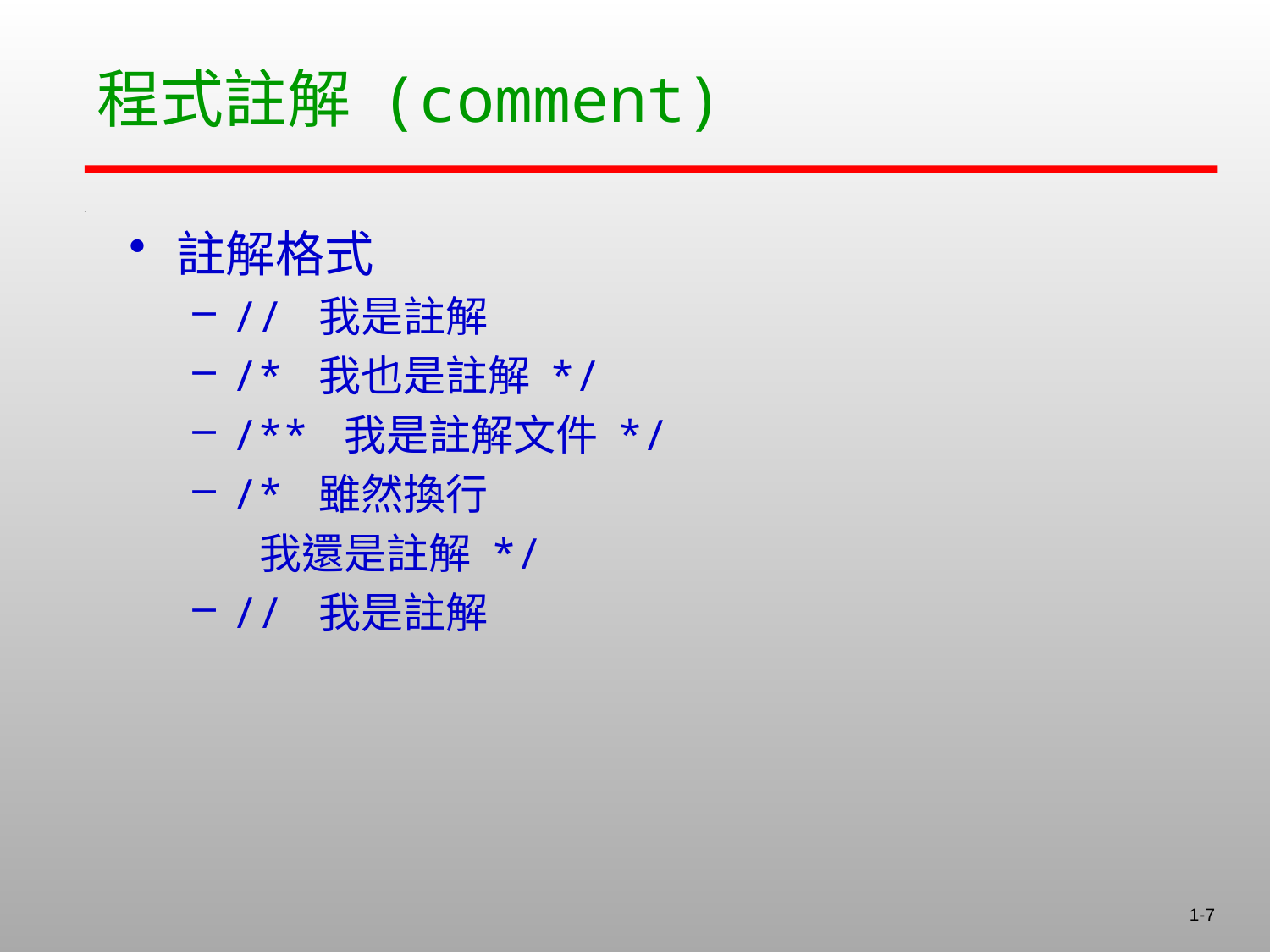

# 程式註解 (comment)
註解格式
// 我是註解
/* 我也是註解 */
/** 我是註解文件 */
/* 雖然換行
      我還是註解 */
// 我是註解

1-7